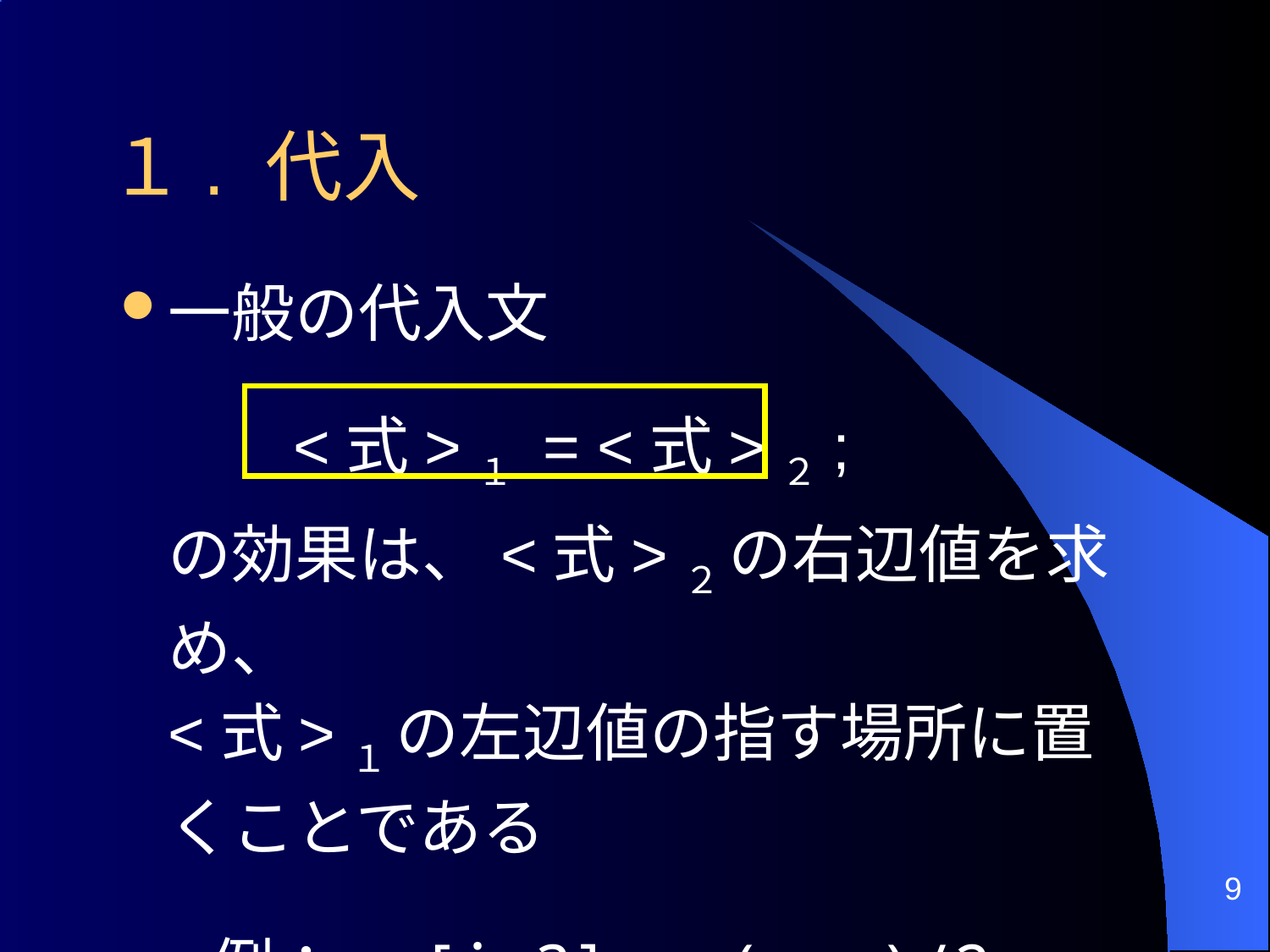

# １. 代入
一般の代入文
	    <式>１ = <式>２;
	の効果は、<式>２ の右辺値を求め、
<式>１ の左辺値の指す場所に置くことである

	  例：  a[i+3] = (x+y)/2;

9